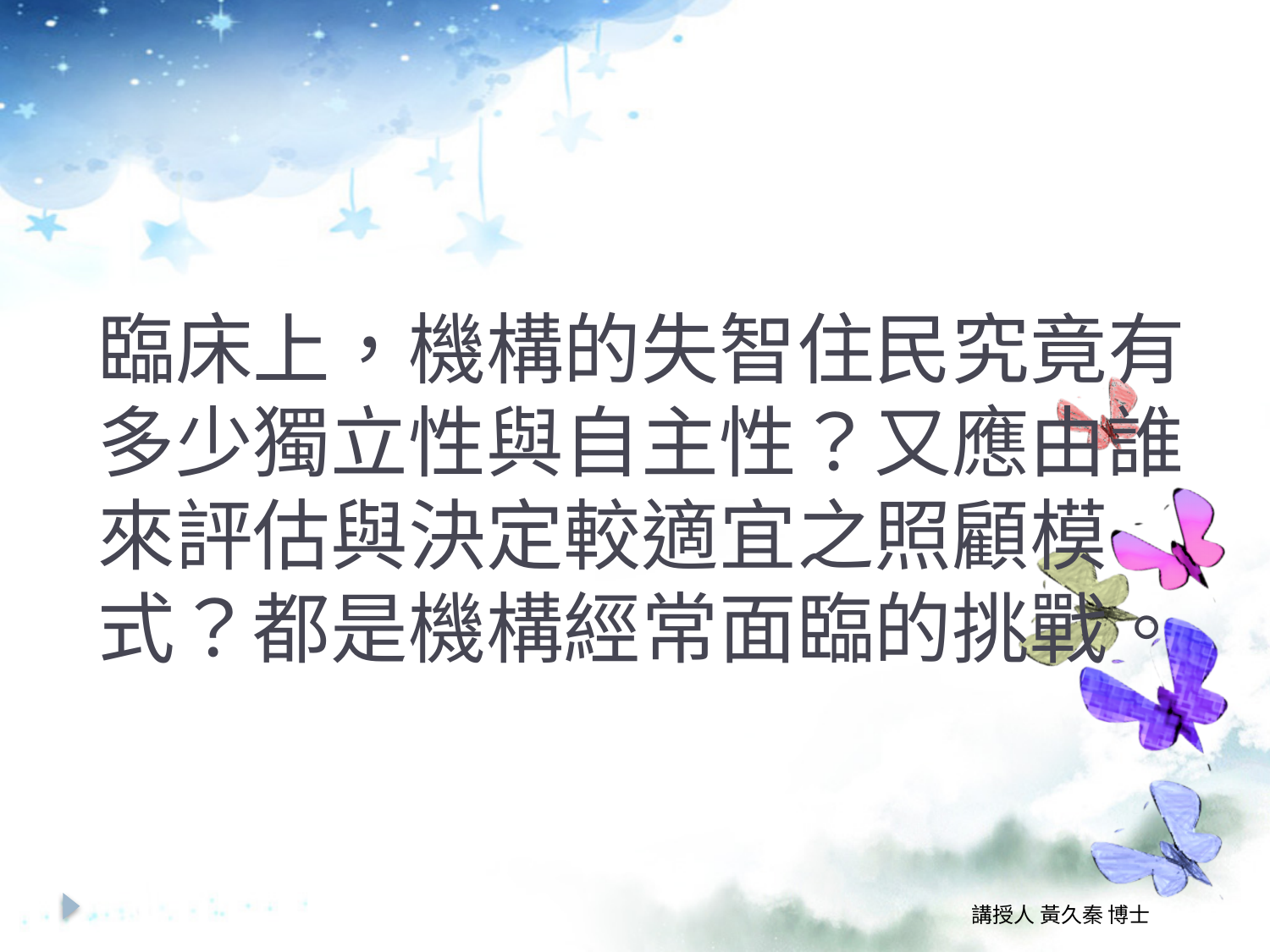

# 臨床上，機構的失智住民究竟有多少獨立性與自主性？又應由誰來評估與決定較適宜之照顧模式？都是機構經常面臨的挑戰。